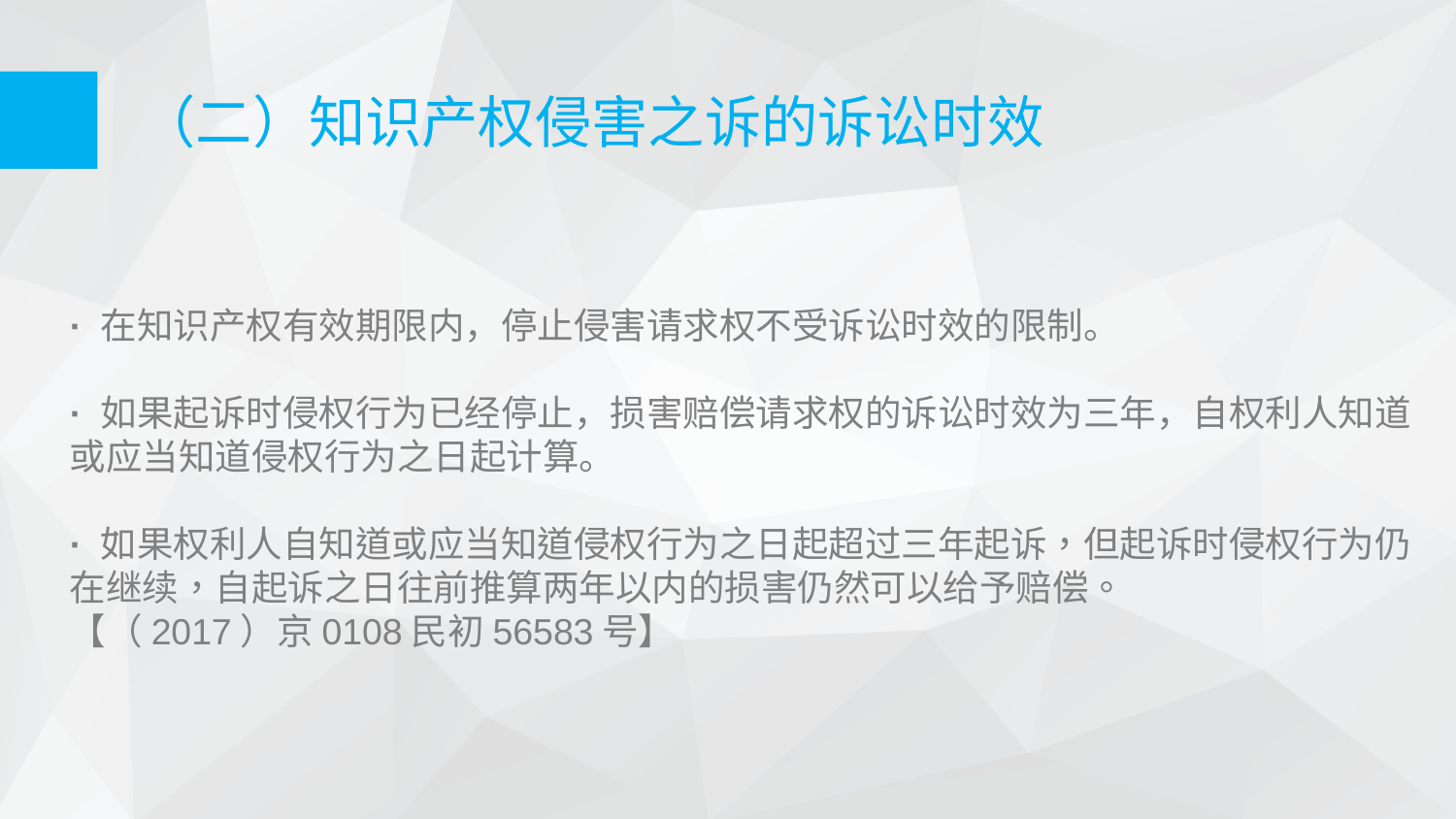

（二）知识产权侵害之诉的诉讼时效
· 在知识产权有效期限内，停止侵害请求权不受诉讼时效的限制。

· 如果起诉时侵权行为已经停止，损害赔偿请求权的诉讼时效为三年，自权利人知道或应当知道侵权行为之日起计算。

· 如果权利人自知道或应当知道侵权行为之日起超过三年起诉，但起诉时侵权行为仍在继续，自起诉之日往前推算两年以内的损害仍然可以给予赔偿。
【（2017）京0108民初56583号】